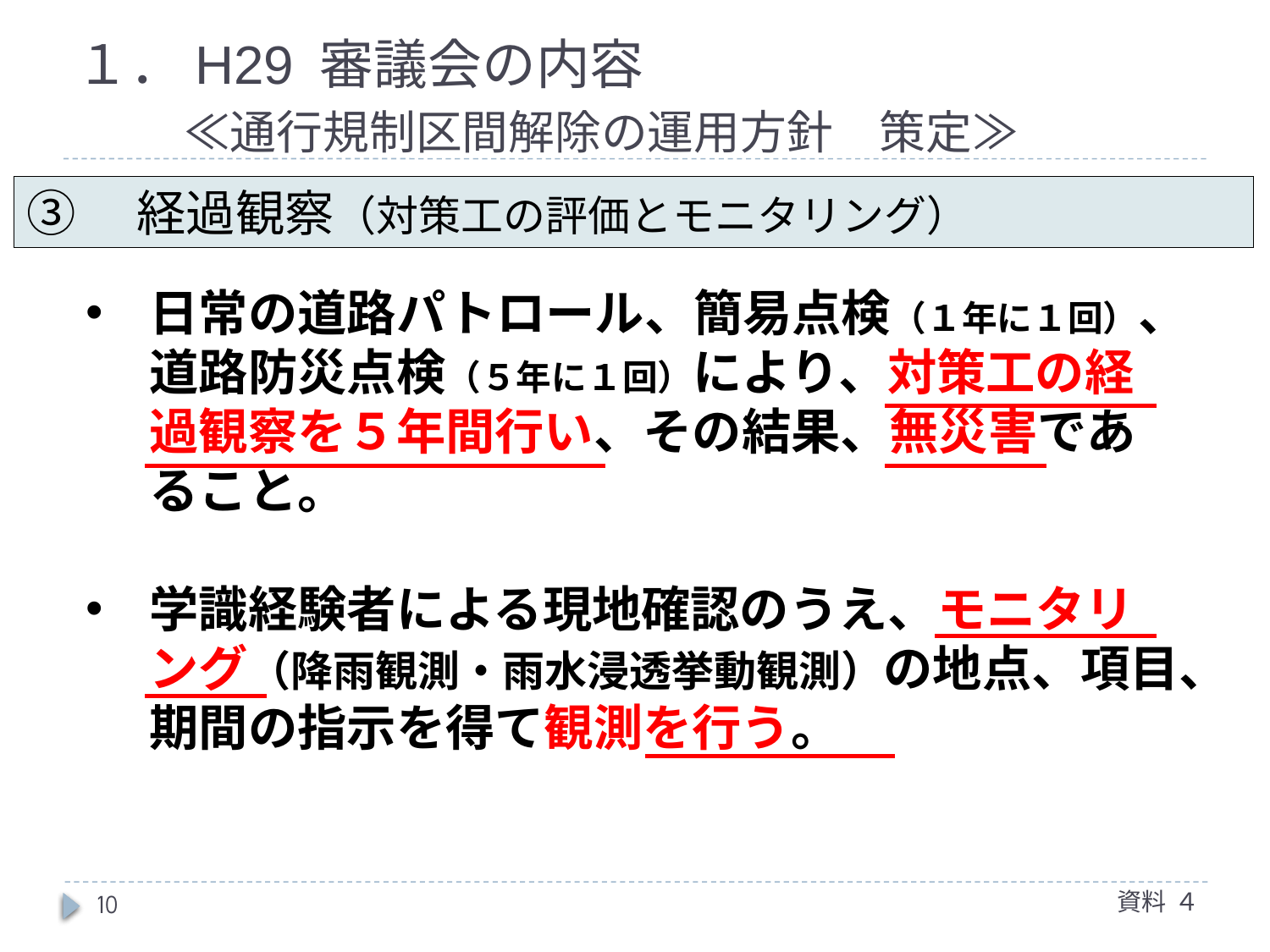

# １．H29 審議会の内容 　　≪通行規制区間解除の運用方針　策定≫
③　経過観察（対策工の評価とモニタリング）
日常の道路パトロール、簡易点検（１年に１回）、道路防災点検（５年に１回）により、対策工の経過観察を５年間行い、その結果、無災害であること。

学識経験者による現地確認のうえ、モニタリング（降雨観測・雨水浸透挙動観測）の地点、項目、期間の指示を得て観測を行う。
資料 ４
10